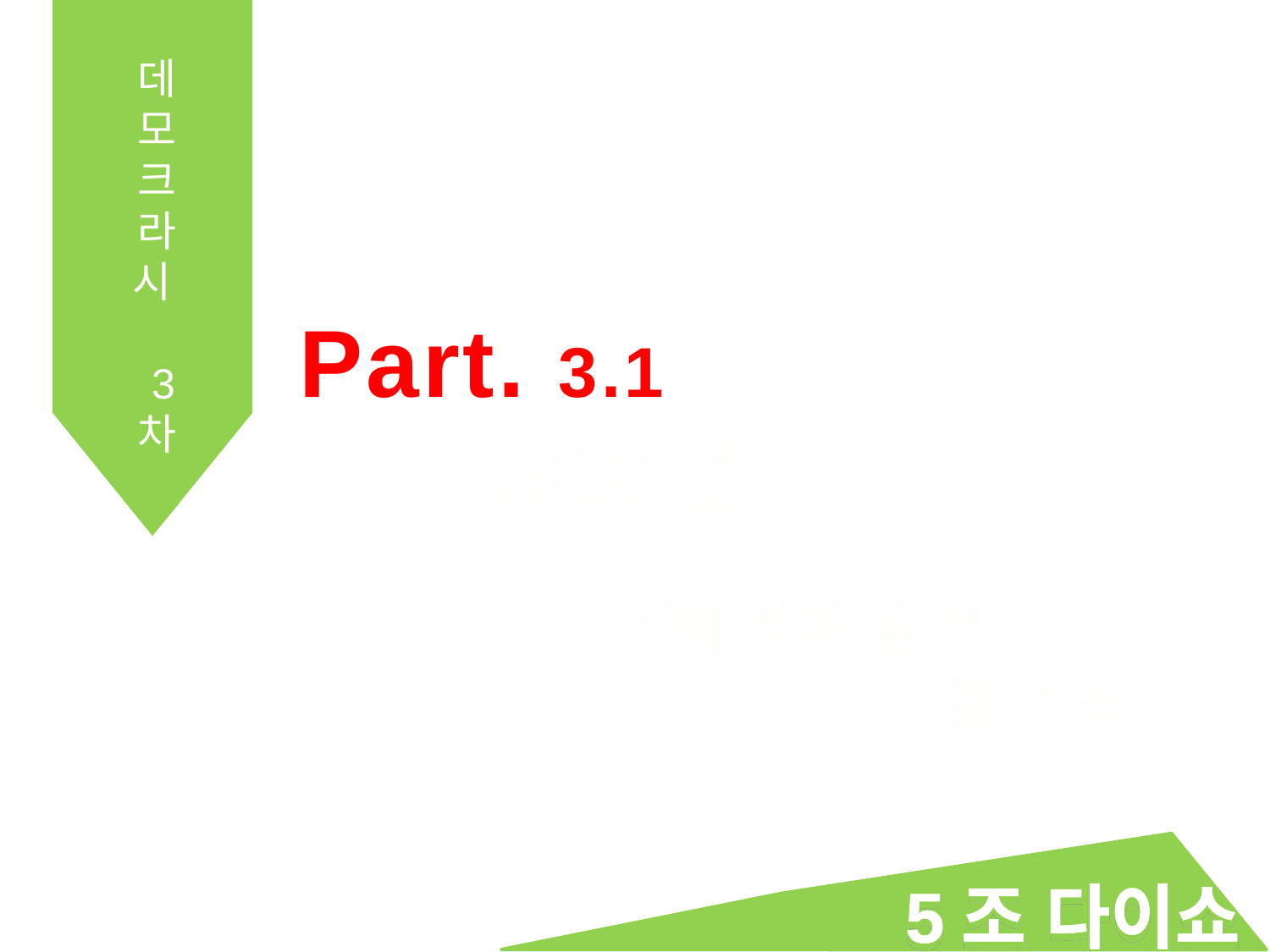

데모크라시

 3
차

 Part. 3.1
1918년

시베리아 출병
쌀 소동